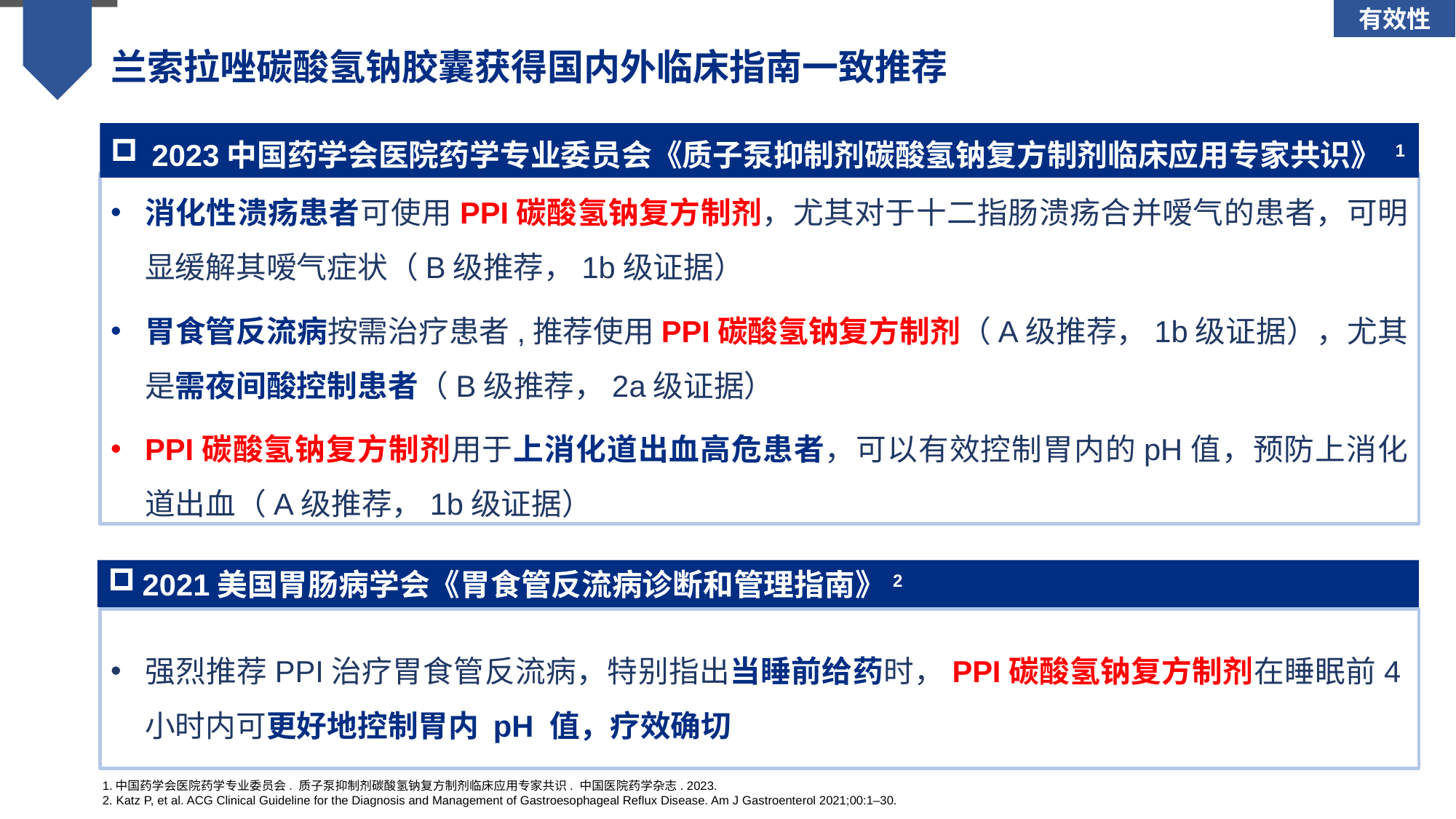

有效性

兰索拉唑碳酸氢钠胶囊获得国内外临床指南一致推荐
2023中国药学会医院药学专业委员会《质子泵抑制剂碳酸氢钠复方制剂临床应用专家共识》 1
消化性溃疡患者可使用PPI碳酸氢钠复方制剂，尤其对于十二指肠溃疡合并嗳气的患者，可明显缓解其嗳气症状（B级推荐，1b级证据）
胃食管反流病按需治疗患者,推荐使用PPI碳酸氢钠复方制剂（A级推荐，1b级证据），尤其是需夜间酸控制患者（B级推荐，2a级证据）
PPI碳酸氢钠复方制剂用于上消化道出血高危患者，可以有效控制胃内的pH值，预防上消化道出血（A级推荐，1b级证据）
2021美国胃肠病学会《胃食管反流病诊断和管理指南》2
强烈推荐PPI治疗胃食管反流病，特别指出当睡前给药时，PPI碳酸氢钠复方制剂在睡眠前4小时内可更好地控制胃内 pH 值，疗效确切
1.中国药学会医院药学专业委员会. 质子泵抑制剂碳酸氢钠复方制剂临床应用专家共识. 中国医院药学杂志. 2023.
2. Katz P, et al. ACG Clinical Guideline for the Diagnosis and Management of Gastroesophageal Reflux Disease. Am J Gastroenterol 2021;00:1–30.